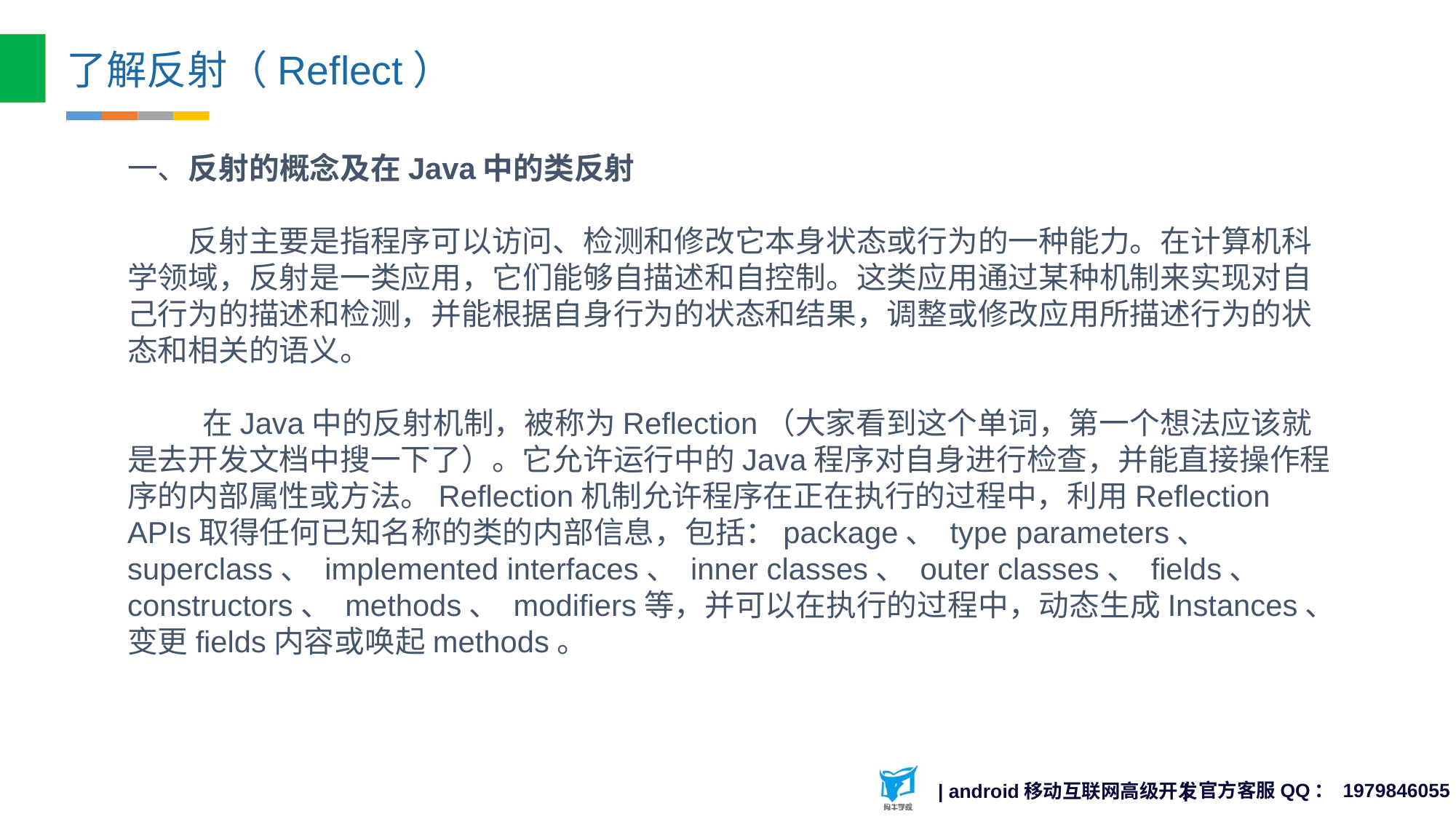

了解反射（Reflect）

一、反射的概念及在Java中的类反射

　　反射主要是指程序可以访问、检测和修改它本身状态或行为的一种能力。在计算机科学领域，反射是一类应用，它们能够自描述和自控制。这类应用通过某种机制来实现对自己行为的描述和检测，并能根据自身行为的状态和结果，调整或修改应用所描述行为的状态和相关的语义。

 　　在Java中的反射机制，被称为Reflection（大家看到这个单词，第一个想法应该就是去开发文档中搜一下了）。它允许运行中的Java程序对自身进行检查，并能直接操作程序的内部属性或方法。Reflection机制允许程序在正在执行的过程中，利用Reflection APIs取得任何已知名称的类的内部信息，包括：package、 type parameters、 superclass、 implemented interfaces、 inner classes、 outer classes、 fields、 constructors、 methods、 modifiers等，并可以在执行的过程中，动态生成Instances、变更fields内容或唤起methods。